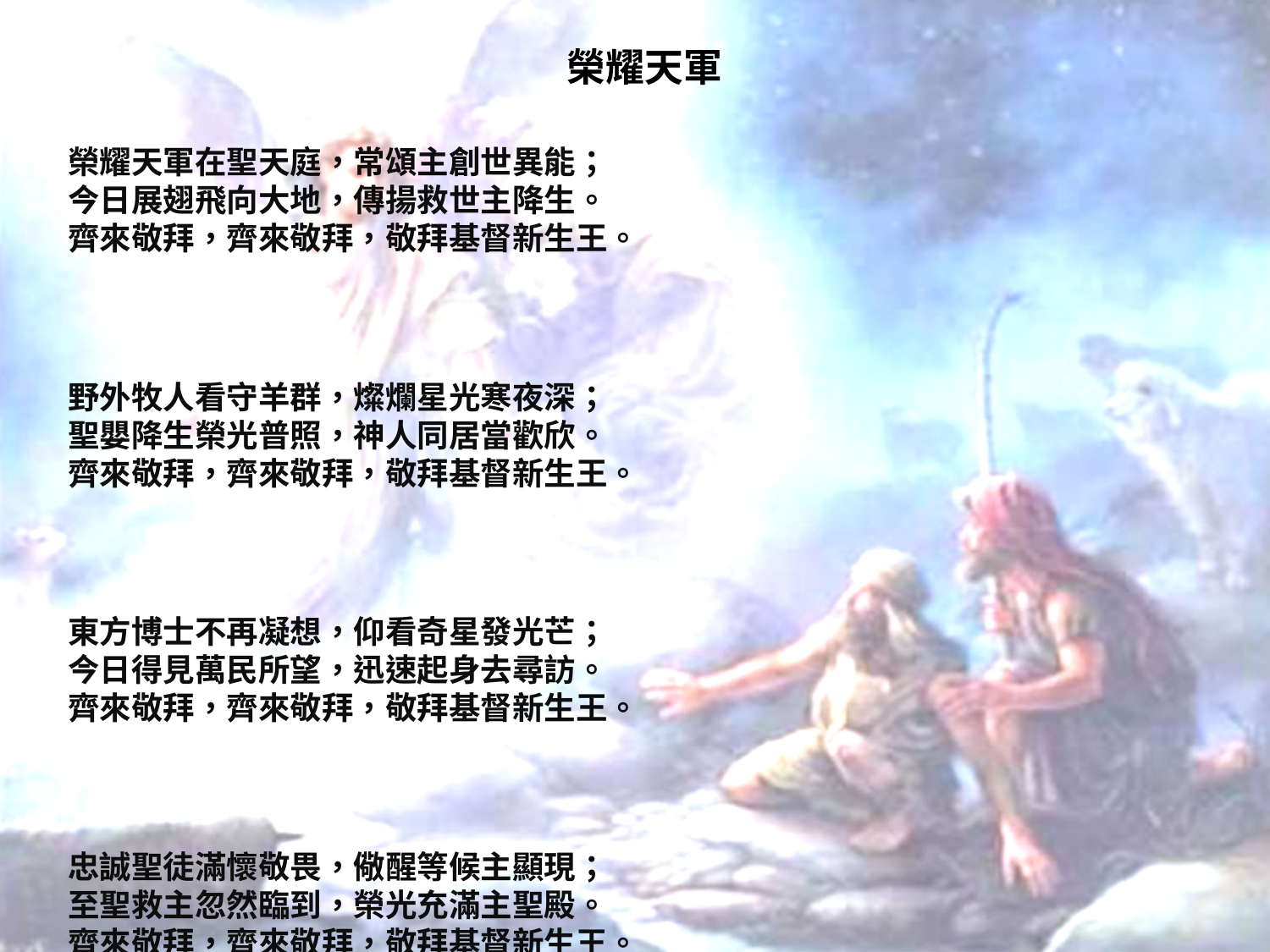

# 榮耀天軍
榮耀天軍在聖天庭，常頌主創世異能；
今日展翅飛向大地，傳揚救世主降生。
齊來敬拜，齊來敬拜，敬拜基督新生王。
野外牧人看守羊群，燦爛星光寒夜深；
聖嬰降生榮光普照，神人同居當歡欣。
齊來敬拜，齊來敬拜，敬拜基督新生王。
東方博士不再凝想，仰看奇星發光芒；
今日得見萬民所望，迅速起身去尋訪。
齊來敬拜，齊來敬拜，敬拜基督新生王。
忠誠聖徒滿懷敬畏，儆醒等候主顯現；
至聖救主忽然臨到，榮光充滿主聖殿。
齊來敬拜，齊來敬拜，敬拜基督新生王。